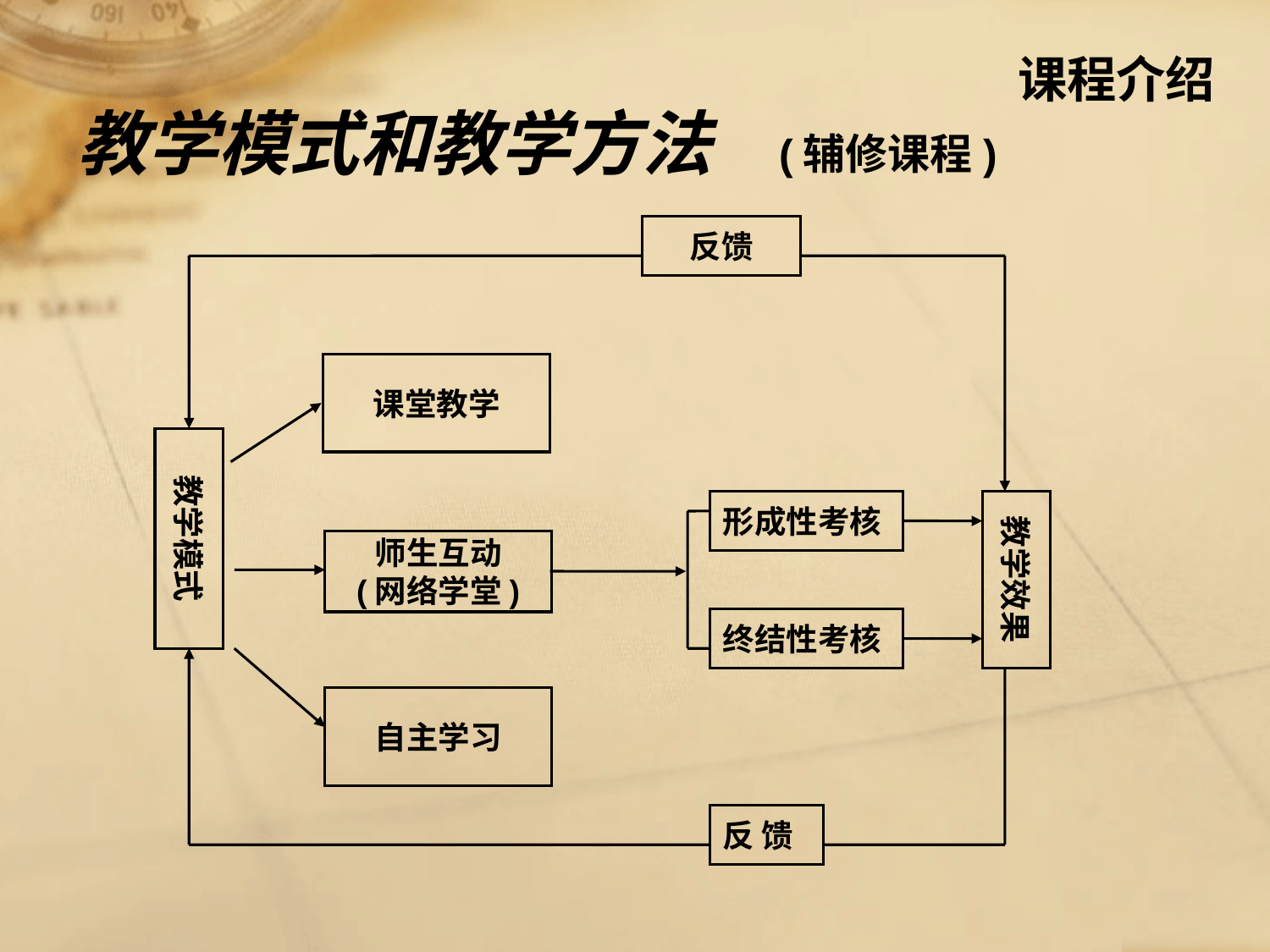

# 课程介绍
教学模式和教学方法      (辅修课程)

反馈

课堂教学

教学模式
形成性考核
教学效果

师生互动
(网络学堂)

终结性考核

自主学习
反 馈